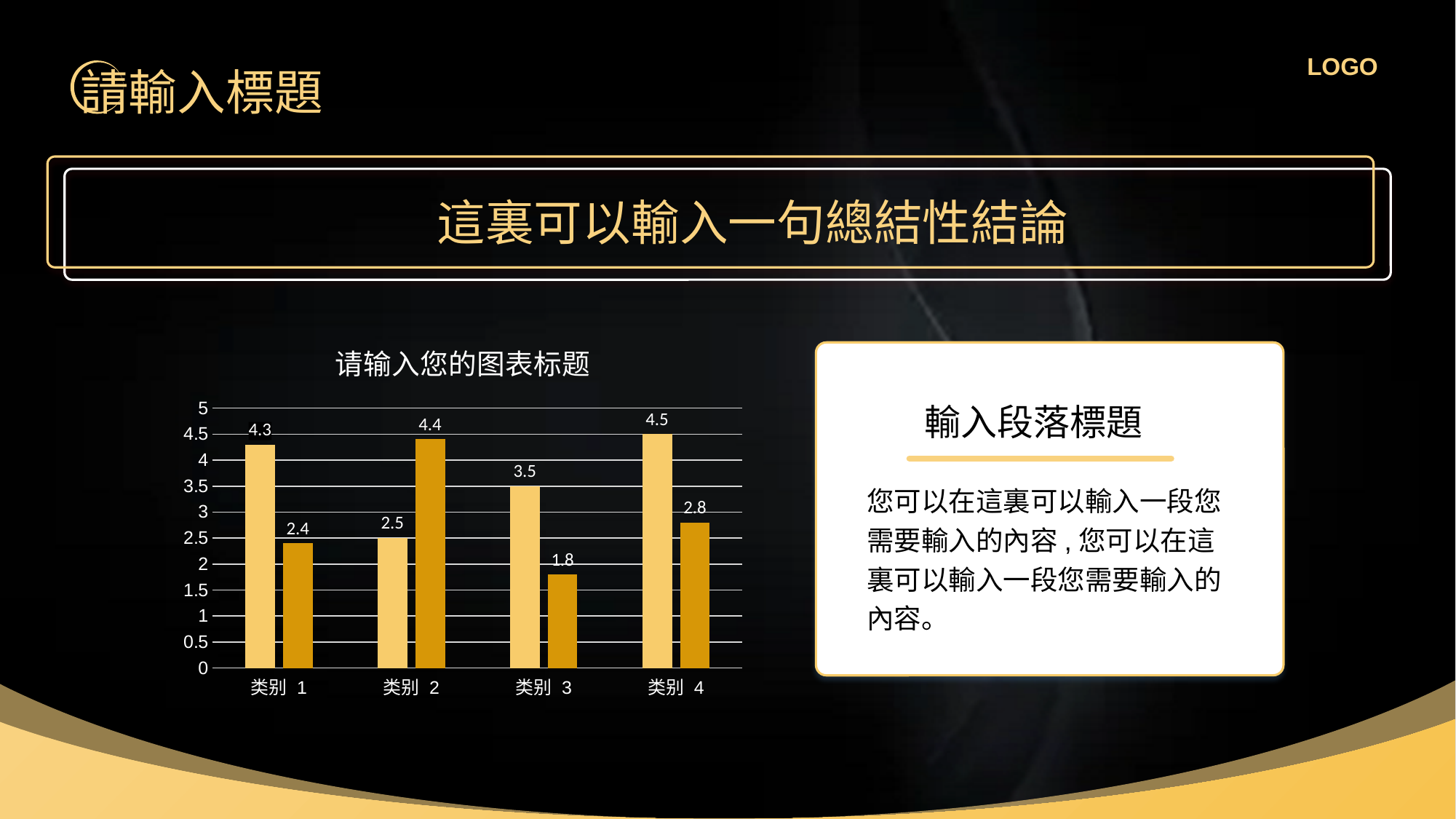

LOGO
請輸入標題

        這裏可以輸入一句總結性結論

### Chart: 请输入您的图表标题

| Category | 系列 1 | 系列 2 |
|---|---|---|
| 类别 1 | 4.3 | 2.4 |
| 类别 2 | 2.5 | 4.4 |
| 类别 3 | 3.5 | 1.8 |
| 类别 4 | 4.5 | 2.8 |
輸入段落標題
您可以在這裏可以輸入一段您需要輸入的內容,您可以在這裏可以輸入一段您需要輸入的內容。